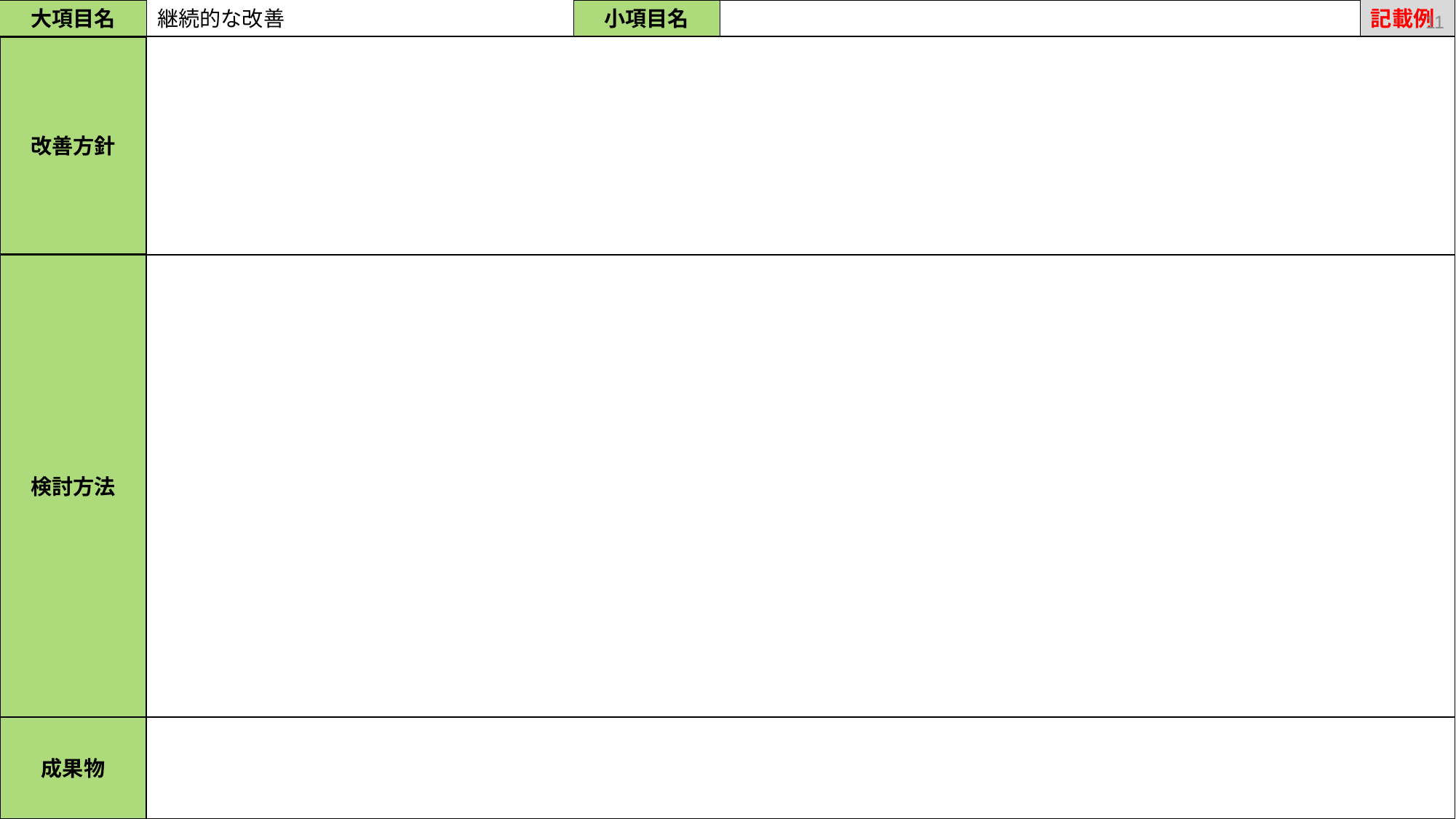

11
記載例
継続的な改善
大項目名
小項目名

改善方針
検討方法

成果物